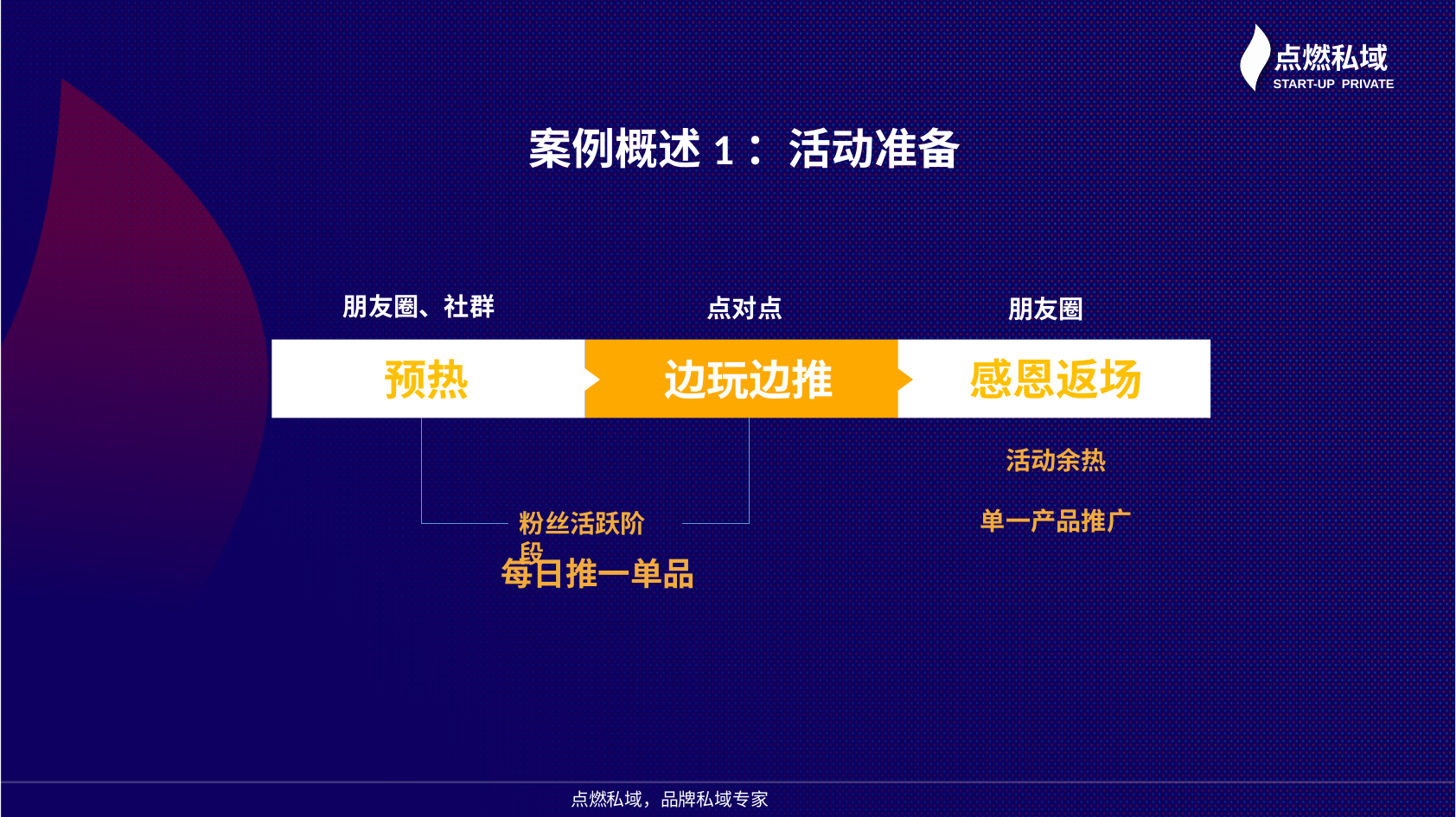

案例概述1：活动准备
朋友圈、社群
点对点
朋友圈
0
活动余热

单一产品推广

   预热28
边玩边推
感恩返场
粉丝活跃阶段

 每日推一单品
点燃私域，品牌私域专家